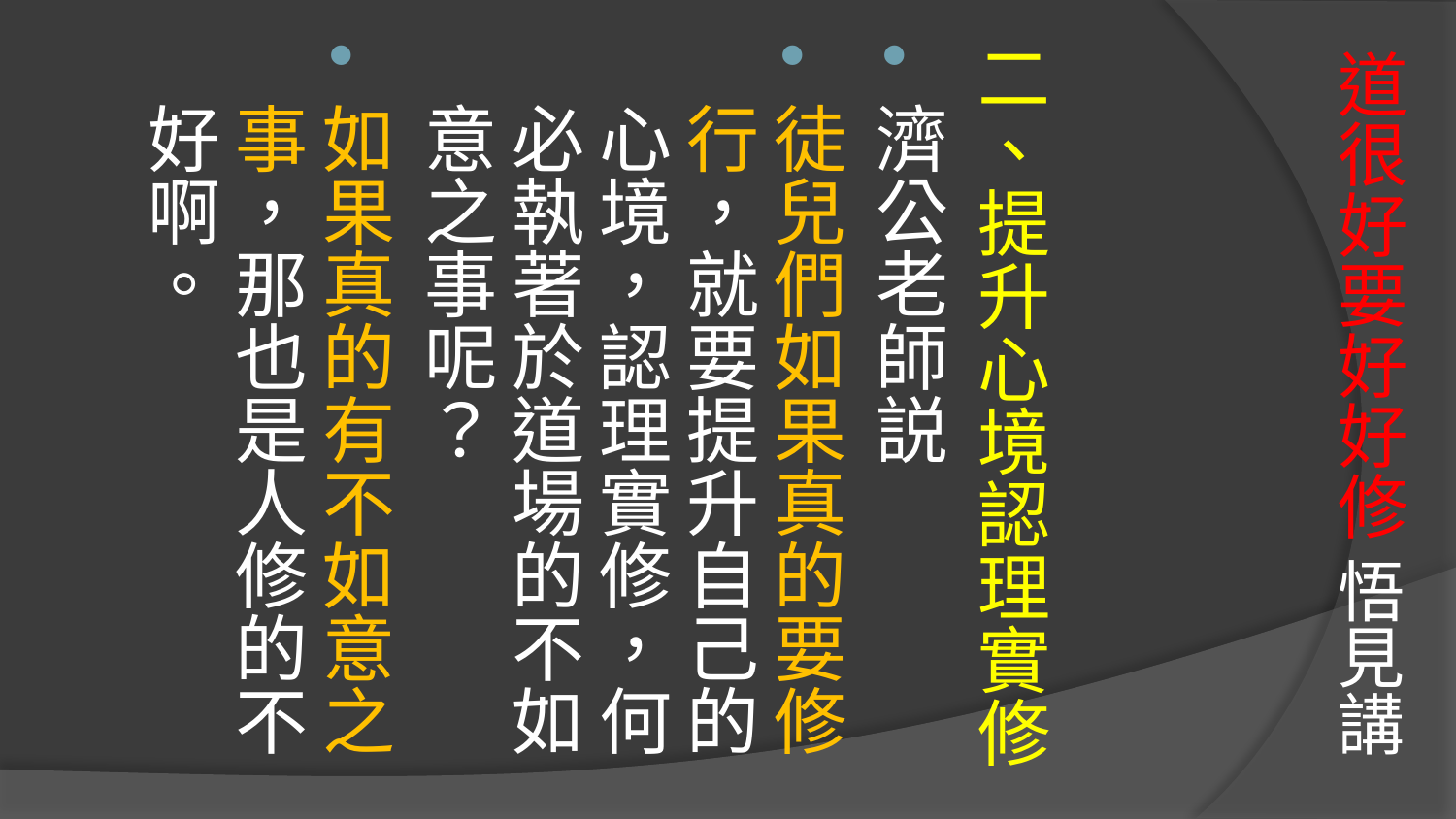

# 道很好要好好修 悟見講
二、提升心境認理實修
濟公老師説
徒兒們如果真的要修行，就要提升自己的心境，認理實修，何必執著於道場的不如意之事呢？
如果真的有不如意之事，那也是人修的不好啊。